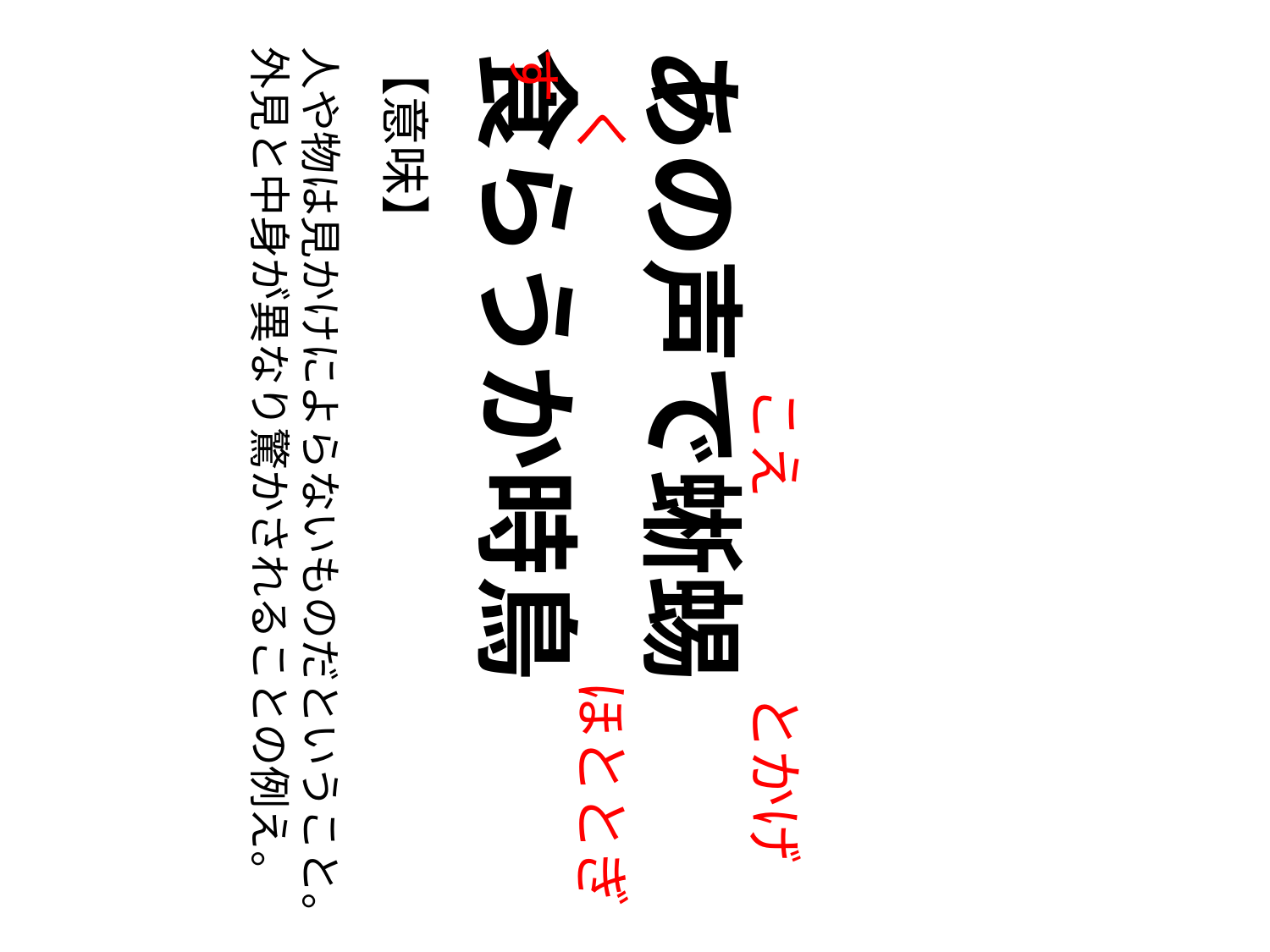

く　　　　　　　　　 ほととぎす
　　　　　　こえ　　　  とかげ
【意味】

人や物は見かけによらないものだということ。
外見と中身が異なり驚かされることの例え。

食らうか時鳥
あの声で蜥蜴